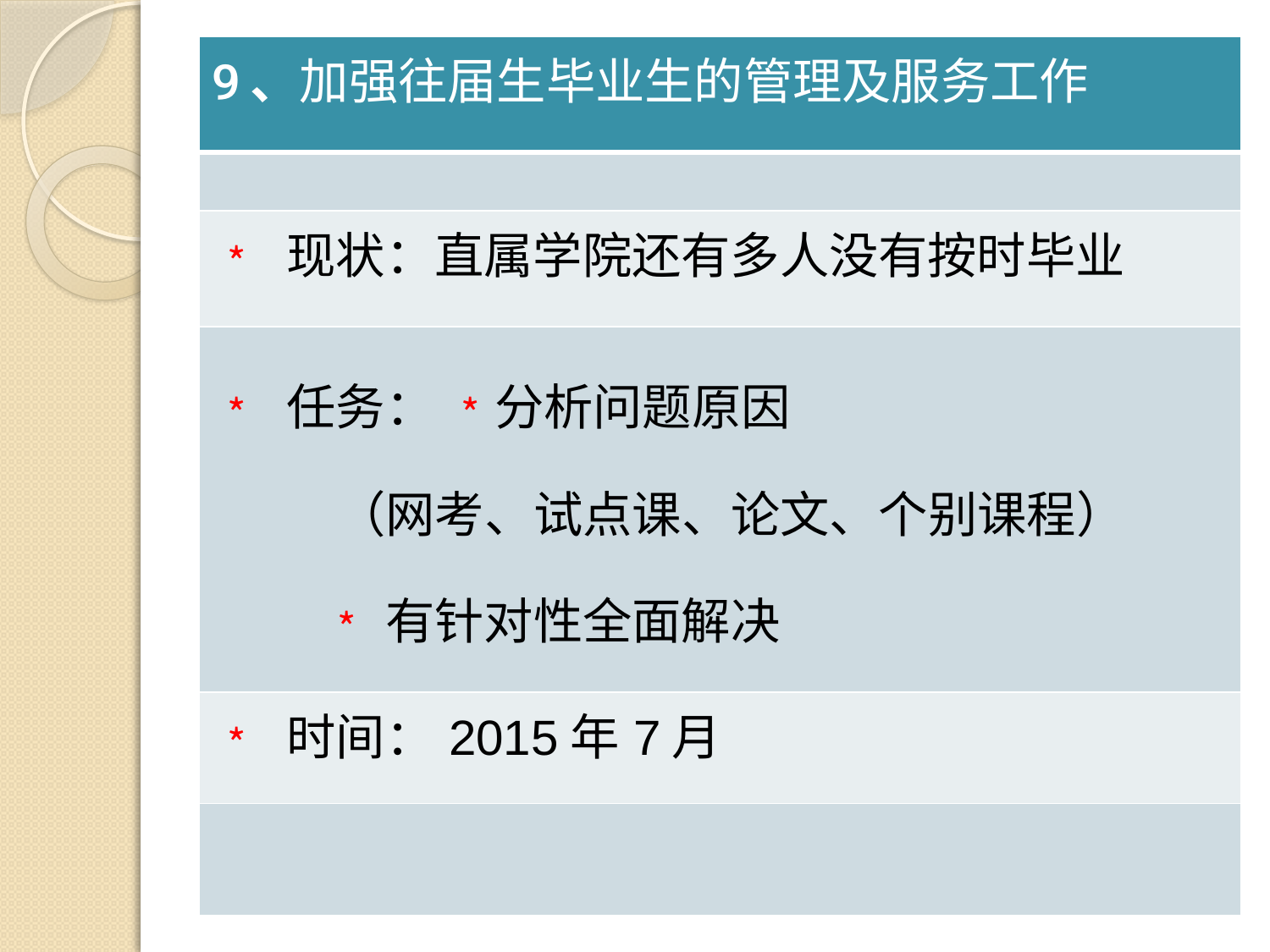

| 9、加强往届生毕业生的管理及服务工作 |
| --- |
|  |
| ﹡ 现状：直属学院还有多人没有按时毕业 |
| ﹡ 任务： ﹡分析问题原因 （网考、试点课、论文、个别课程） ﹡有针对性全面解决 |
| ﹡ 时间：2015年7月 |
|  |
#